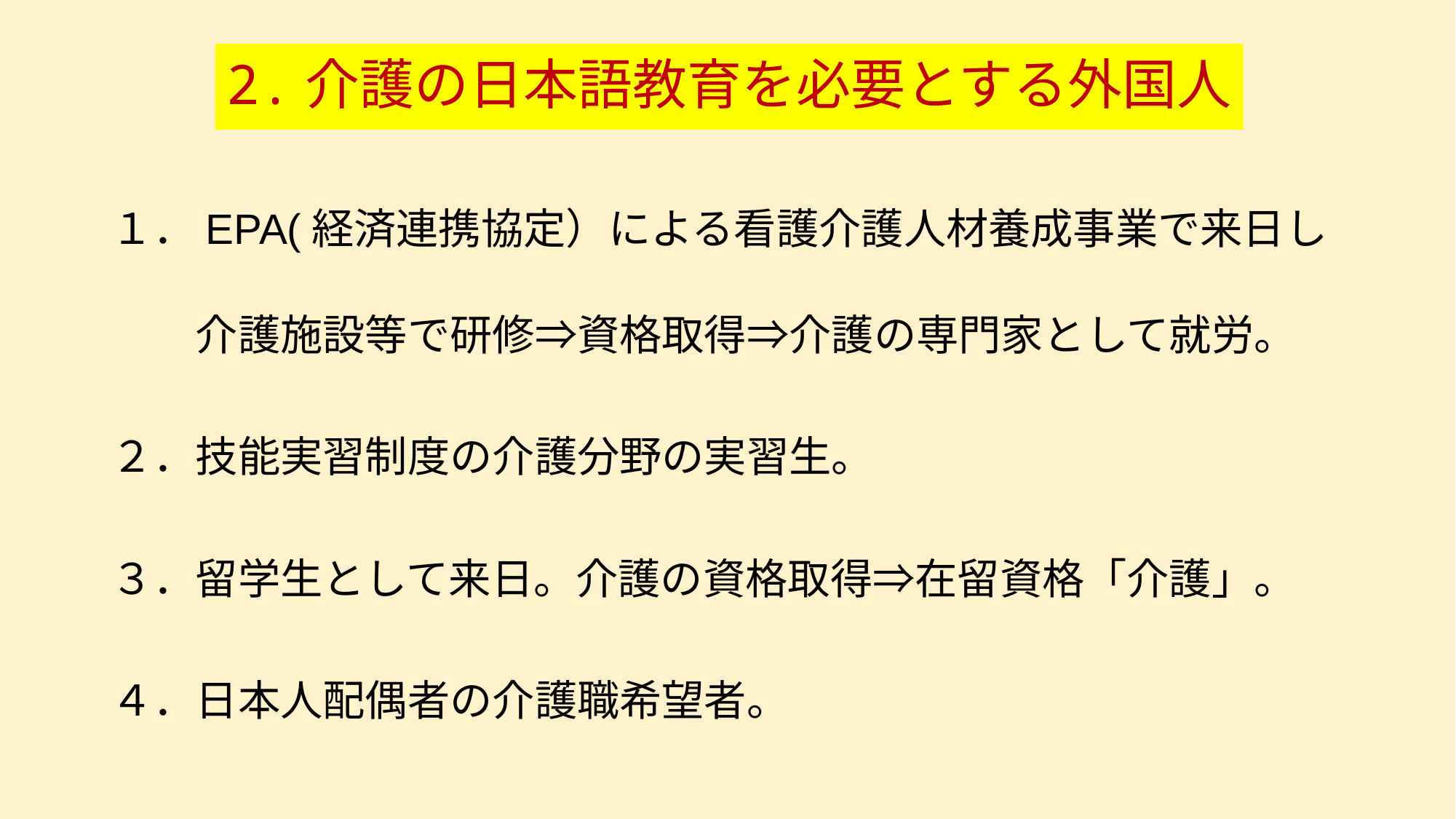

# 2.介護の日本語教育を必要とする外国人
１．EPA(経済連携協定）による看護介護人材養成事業で来日し
　　介護施設等で研修⇒資格取得⇒介護の専門家として就労。

２．技能実習制度の介護分野の実習生。

３．留学生として来日。介護の資格取得⇒在留資格「介護」。

４．日本人配偶者の介護職希望者。